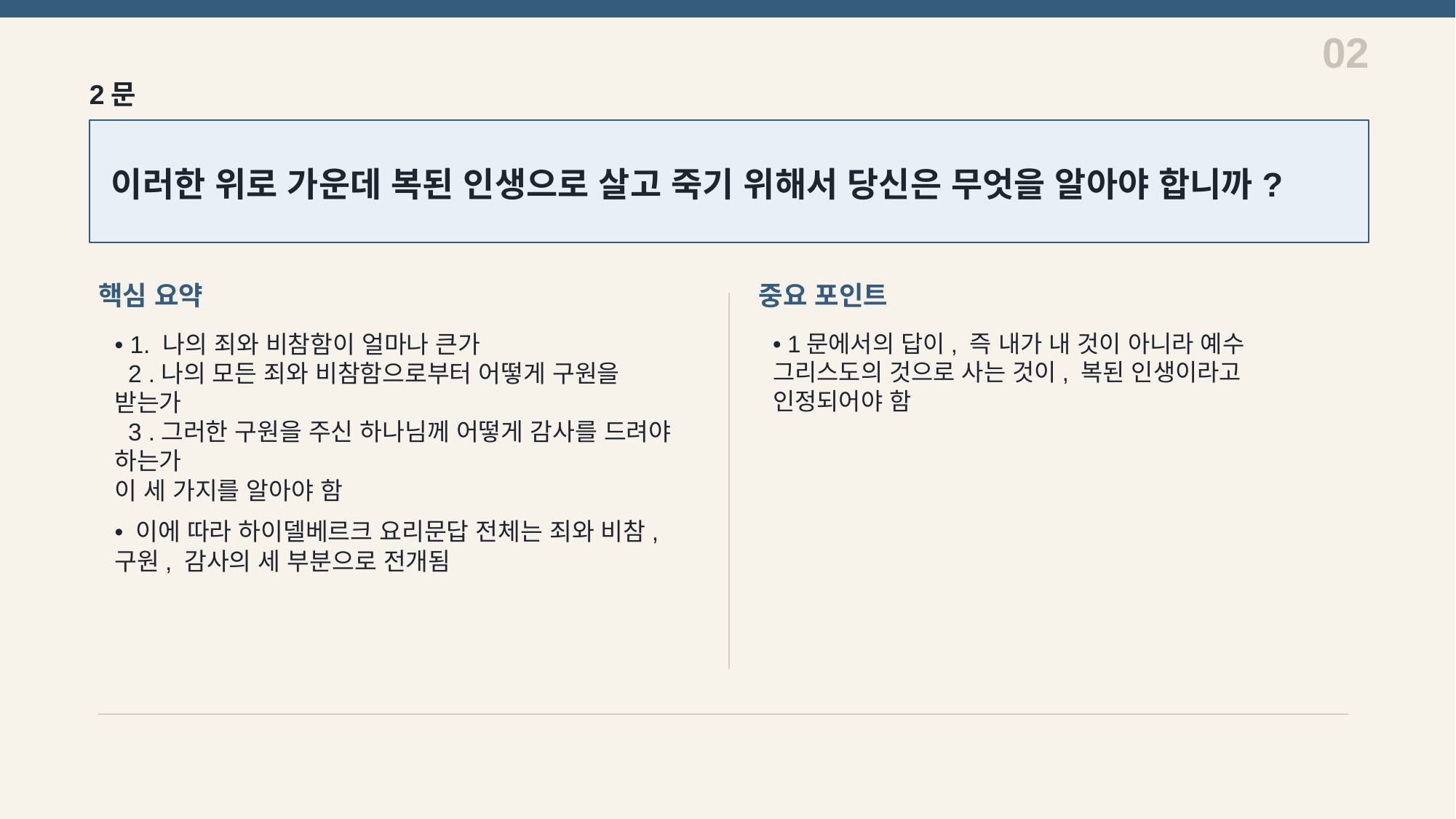

02
2문

이러한 위로 가운데 복된 인생으로 살고 죽기 위해서 당신은 무엇을 알아야 합니까?
핵심 요약
중요 포인트
• 1문에서의 답이, 즉 내가 내 것이 아니라 예수 그리스도의 것으로 사는 것이, 복된 인생이라고 인정되어야 함
• 1. 나의 죄와 비참함이 얼마나 큰가
  2 .나의 모든 죄와 비참함으로부터 어떻게 구원을 받는가
  3 .그러한 구원을 주신 하나님께 어떻게 감사를 드려야 하는가
이 세 가지를 알아야 함
• 이에 따라 하이델베르크 요리문답 전체는 죄와 비참, 구원, 감사의 세 부분으로 전개됨